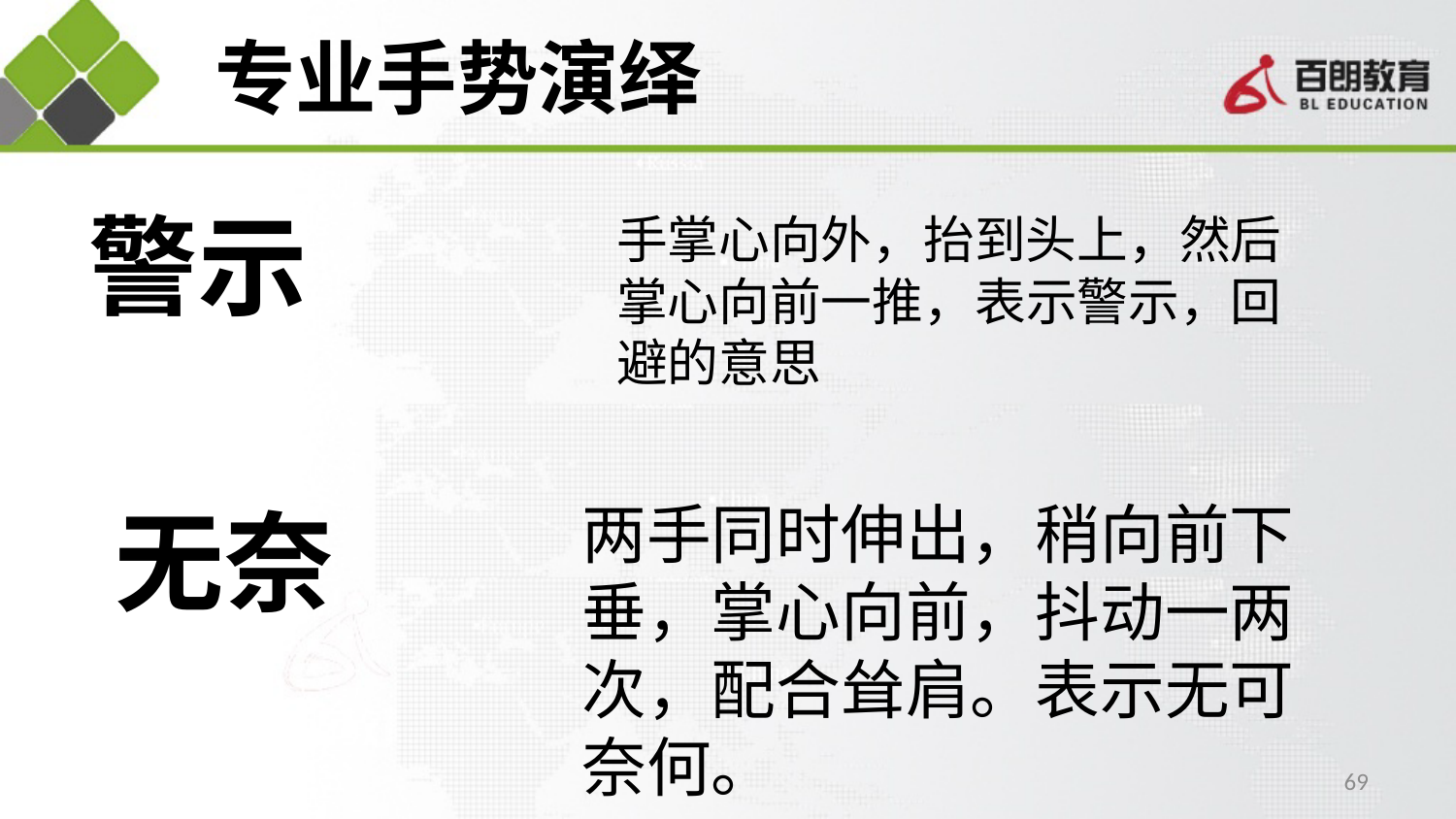

# 专业手势演绎
警示
手掌心向外，抬到头上，然后掌心向前一推，表示警示，回避的意思
两手同时伸出，稍向前下垂，掌心向前，抖动一两次，配合耸肩。表示无可奈何。
无奈
69